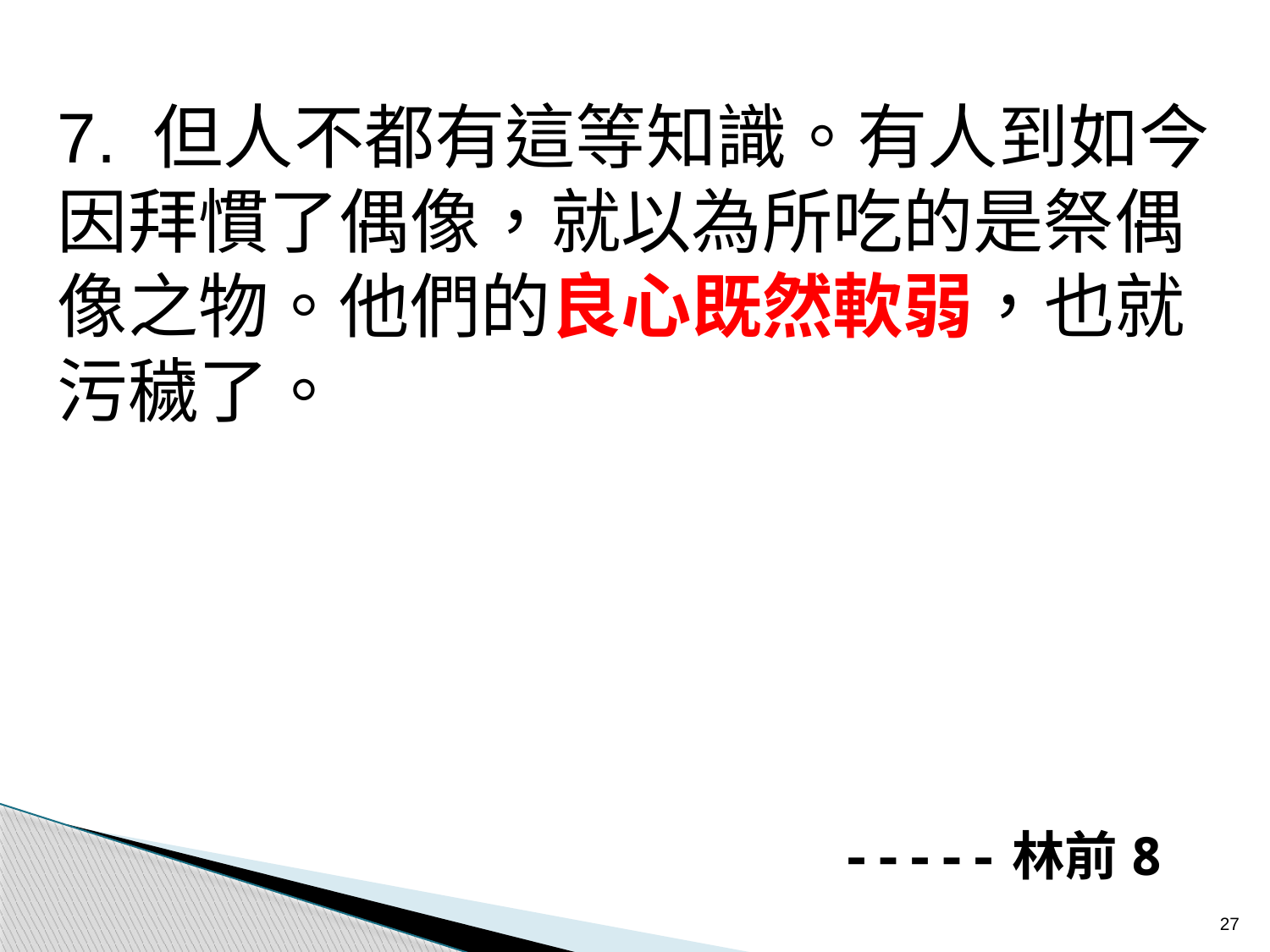

7. 但人不都有這等知識。有人到如今因拜慣了偶像，就以為所吃的是祭偶像之物。他們的良心既然軟弱，也就污穢了。
-----林前8
27